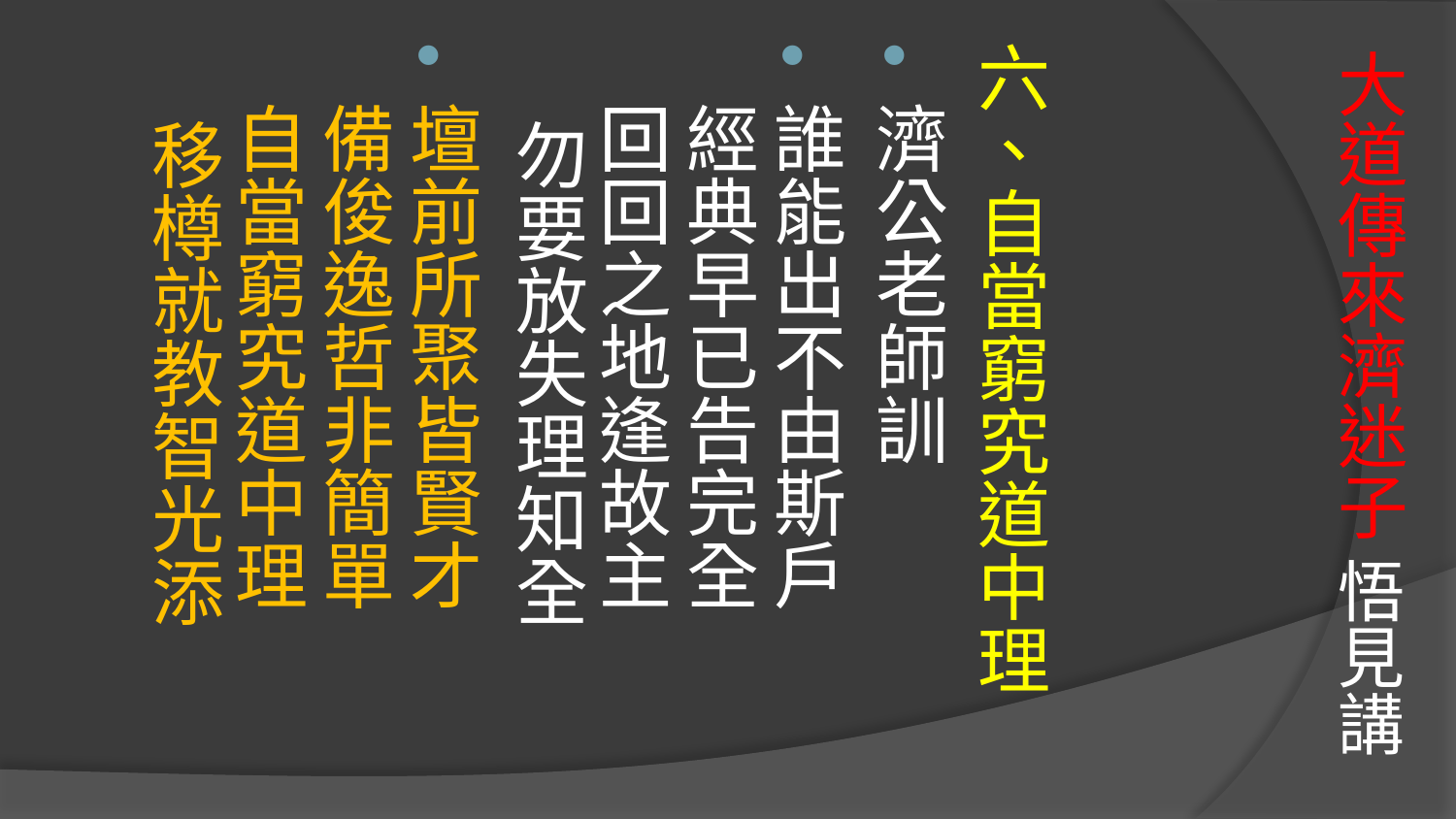

# 大道傳來濟迷子 悟見講
六、自當窮究道中理
濟公老師訓
誰能出不由斯戶　    經典早已告完全
回回之地逢故主　        勿要放失理知全
壇前所聚皆賢才　   備俊逸哲非簡單
自當窮究道中理　        移樽就教智光添